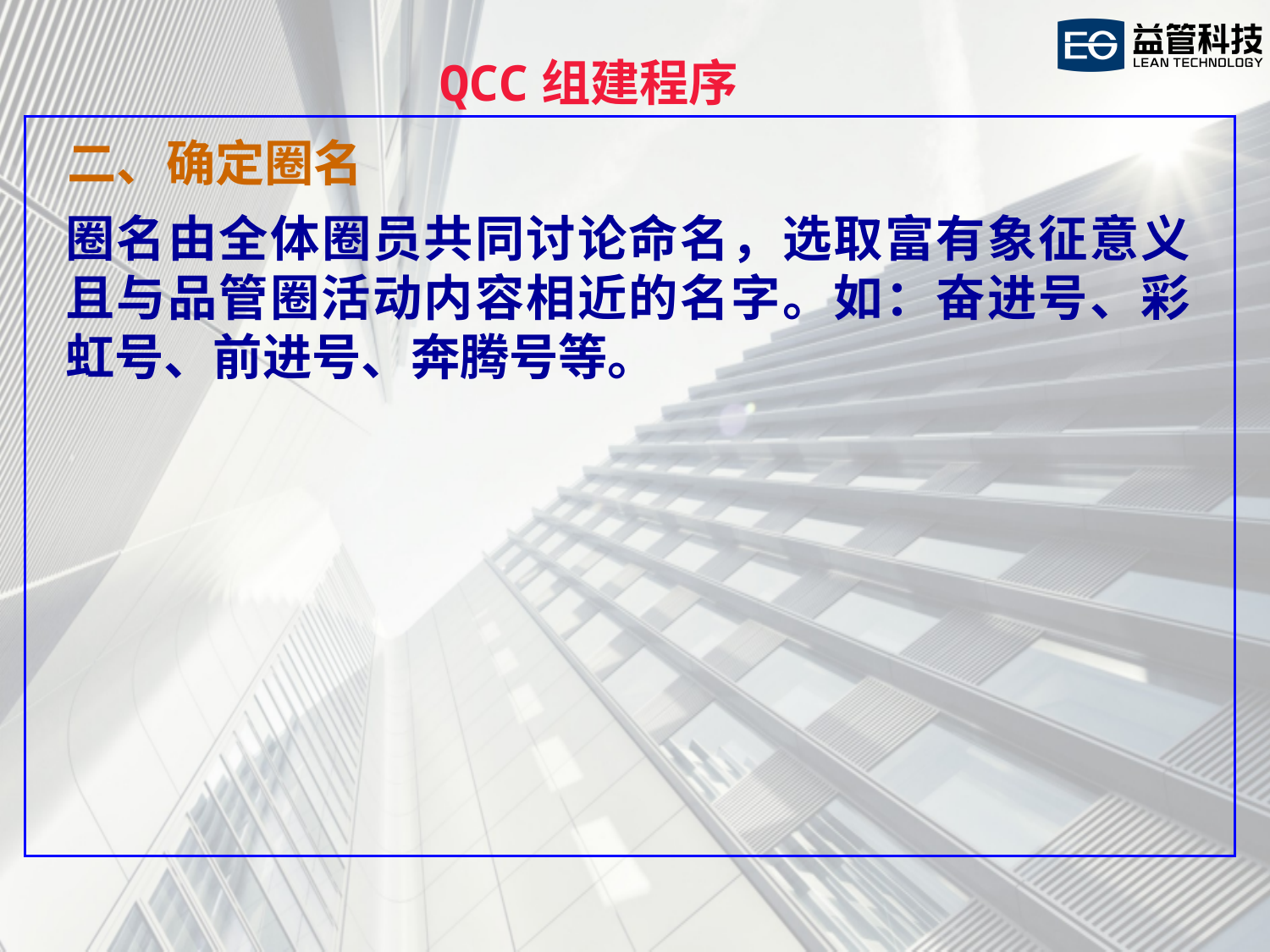

QCC组建程序

二、确定圈名
圈名由全体圈员共同讨论命名，选取富有象征意义且与品管圈活动内容相近的名字。如：奋进号、彩虹号、前进号、奔腾号等。